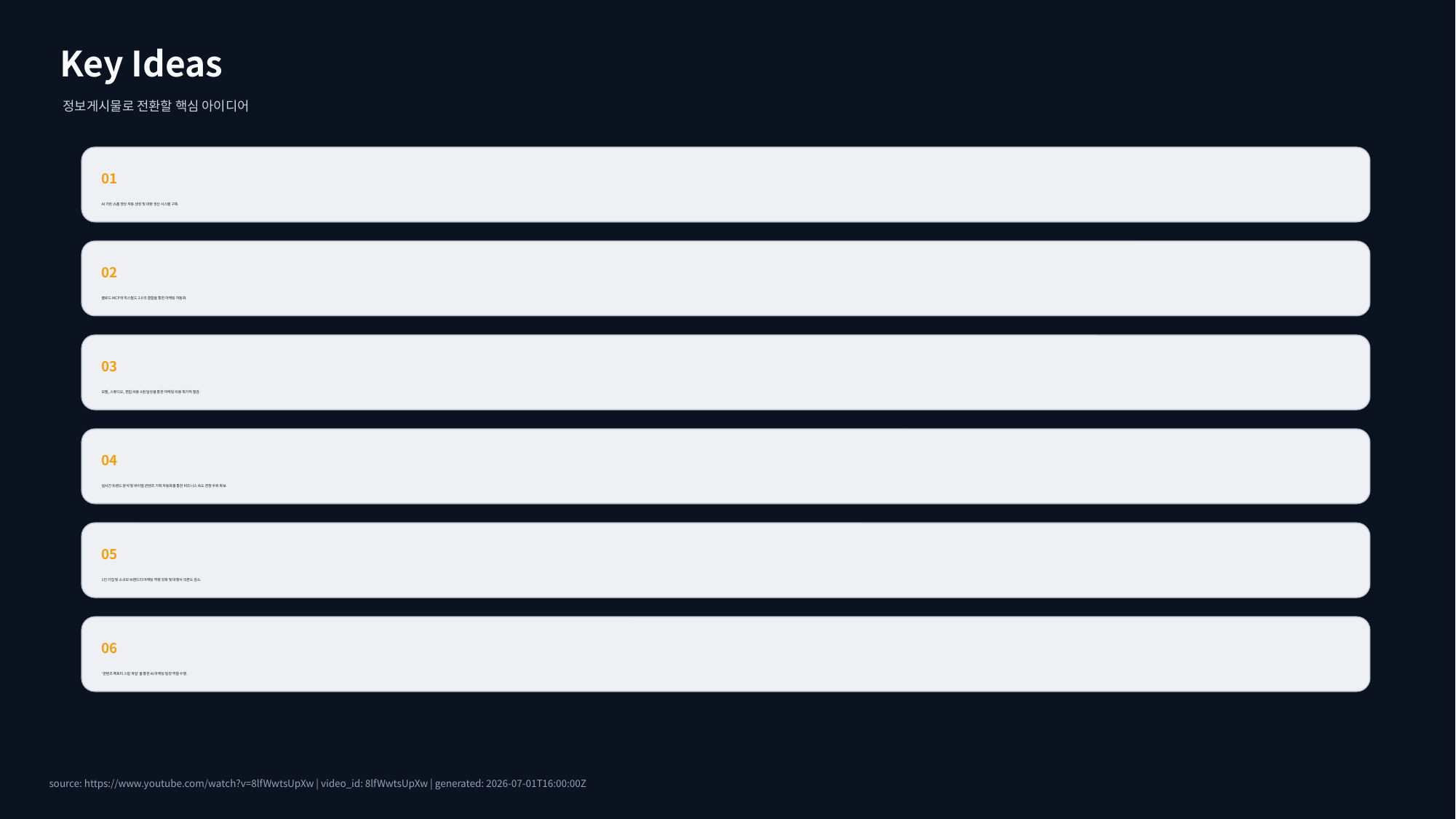

Key Ideas
정보게시물로 전환할 핵심 아이디어

01
AI 기반 쇼폼 영상 자동 생성 및 대량 생산 시스템 구축.

02
클로드 MCP와 힉스필드 2.0의 결합을 통한 마케팅 자동화.

03
모델, 스튜디오, 편집 비용 0원 달성을 통한 마케팅 비용 획기적 절감.

04
실시간 트렌드 분석 및 바이럴 콘텐츠 기획 자동화를 통한 비즈니스 속도 경쟁 우위 확보.

05
1인 기업 및 소규모 브랜드의 마케팅 역량 강화 및 대행사 의존도 감소.

06
'콘텐츠 팩토리 스킬 파일'을 통한 AI 마케팅 팀장 역할 수행.
source: https://www.youtube.com/watch?v=8lfWwtsUpXw | video_id: 8lfWwtsUpXw | generated: 2026-07-01T16:00:00Z